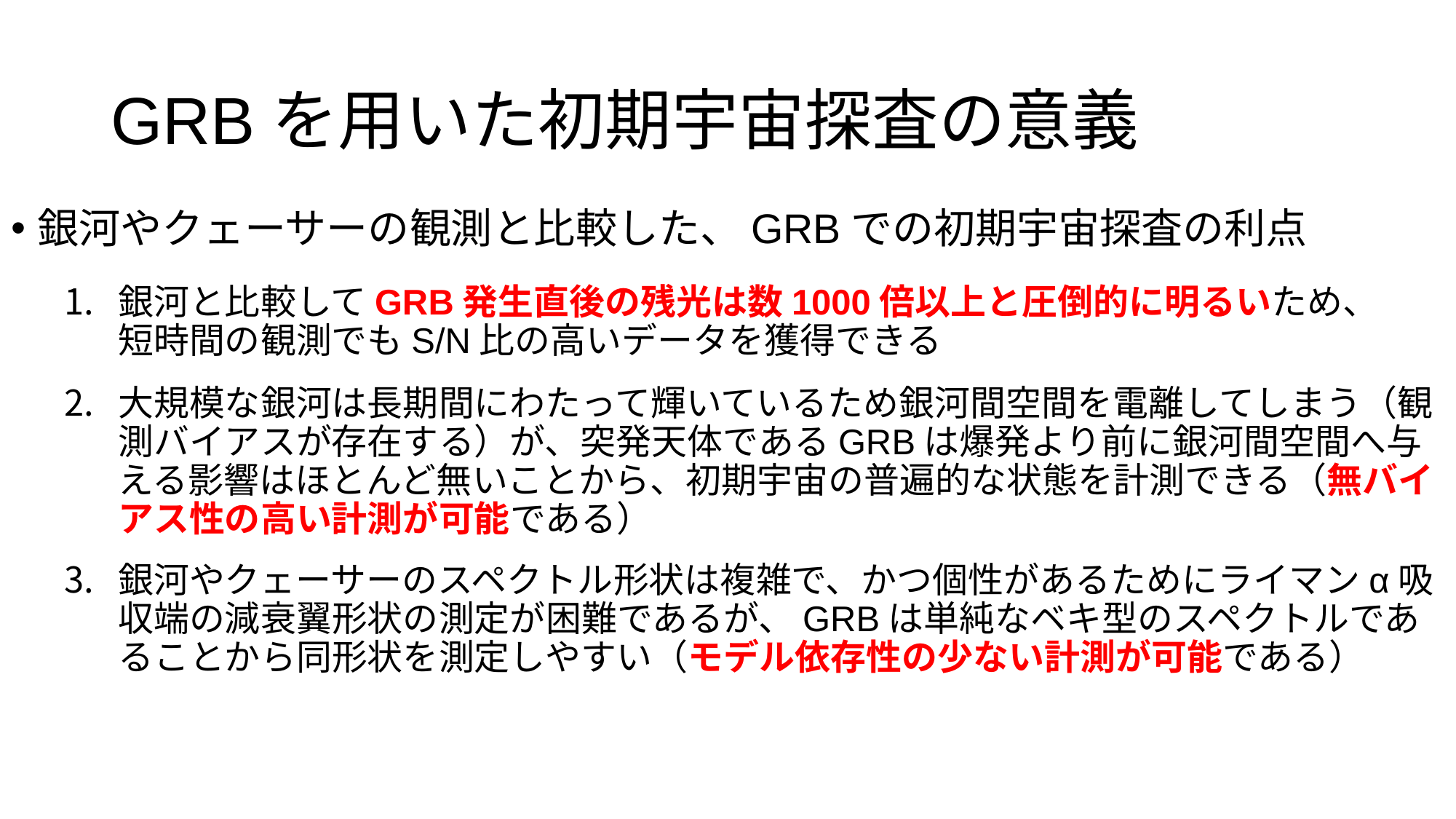

# GRBを用いた初期宇宙探査の意義
銀河やクェーサーの観測と比較した、GRBでの初期宇宙探査の利点

銀河と比較してGRB発生直後の残光は数1000倍以上と圧倒的に明るいため、
短時間の観測でもS/N比の高いデータを獲得できる

大規模な銀河は長期間にわたって輝いているため銀河間空間を電離してしまう（観測バイアスが存在する）が、突発天体であるGRBは爆発より前に銀河間空間へ与える影響はほとんど無いことから、初期宇宙の普遍的な状態を計測できる（無バイアス性の高い計測が可能である）

銀河やクェーサーのスペクトル形状は複雑で、かつ個性があるためにライマンα吸収端の減衰翼形状の測定が困難であるが、GRBは単純なベキ型のスペクトルであることから同形状を測定しやすい（モデル依存性の少ない計測が可能である）